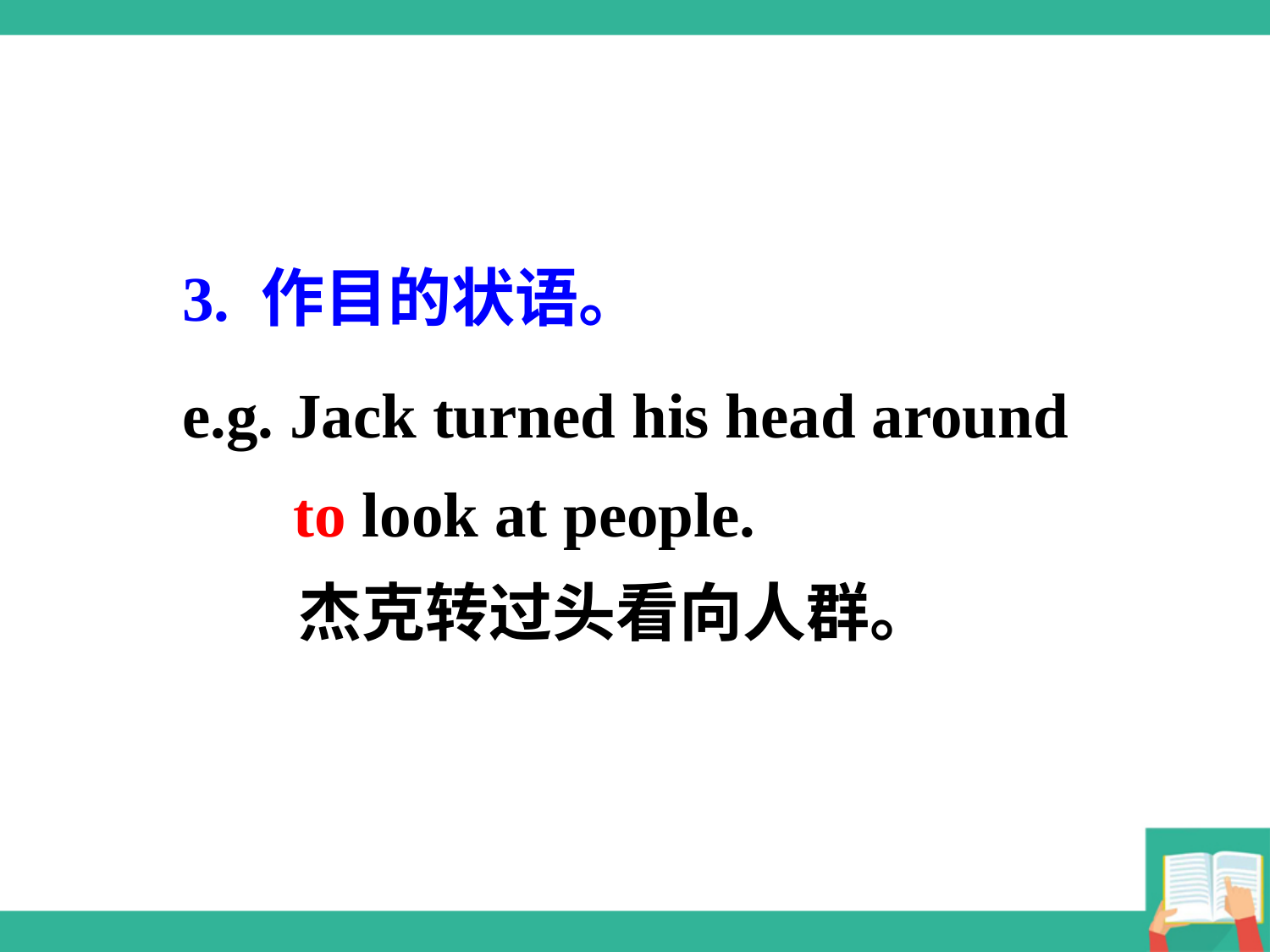

3. 作目的状语。
e.g. Jack turned his head around
       to look at people.
       杰克转过头看向人群。